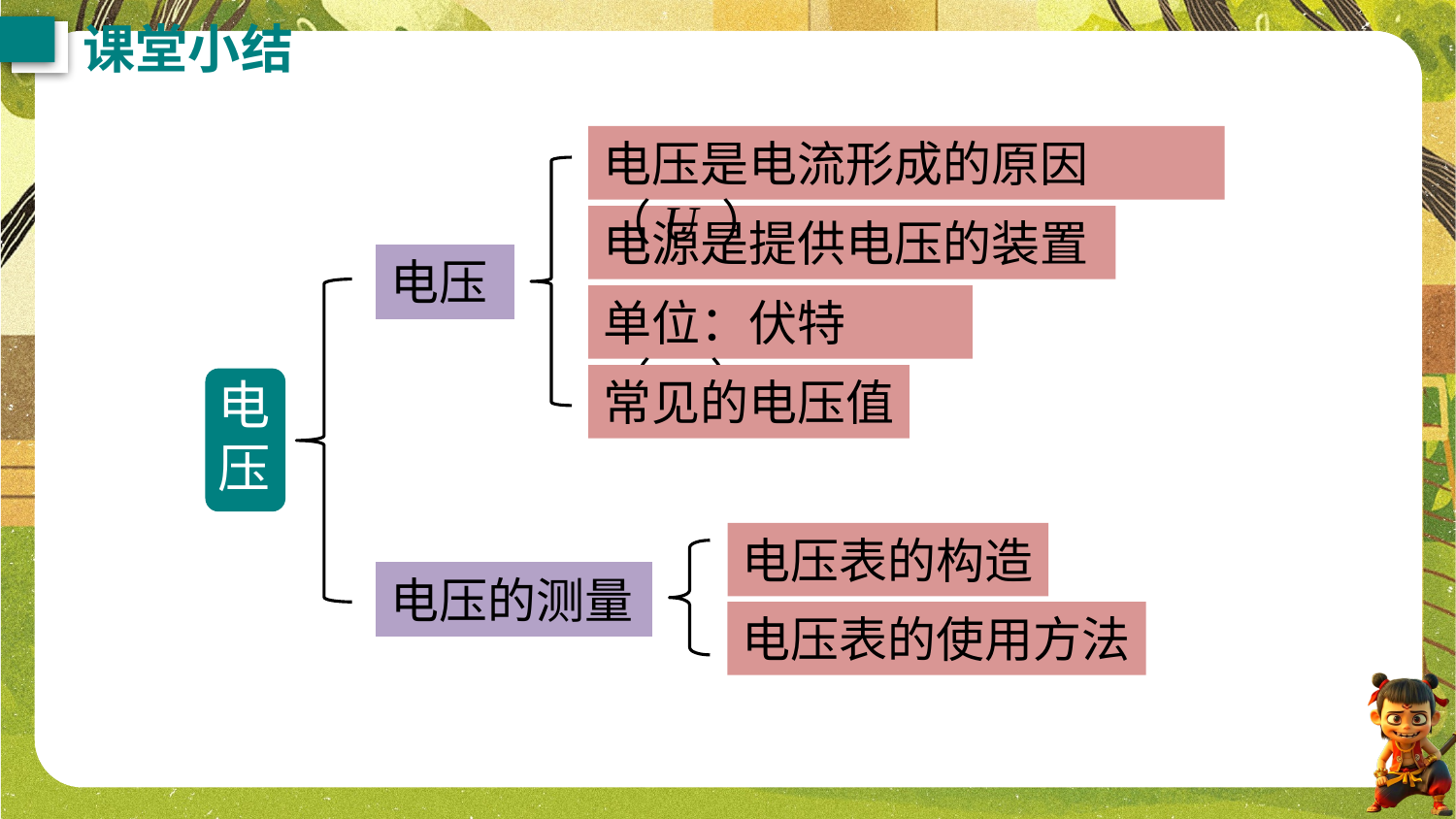

课堂小结

电压是电流形成的原因（U ）

电源是提供电压的装置
电压

单位：伏特（V）
常见的电压值
电压
电压表的构造

电压的测量
电压表的使用方法